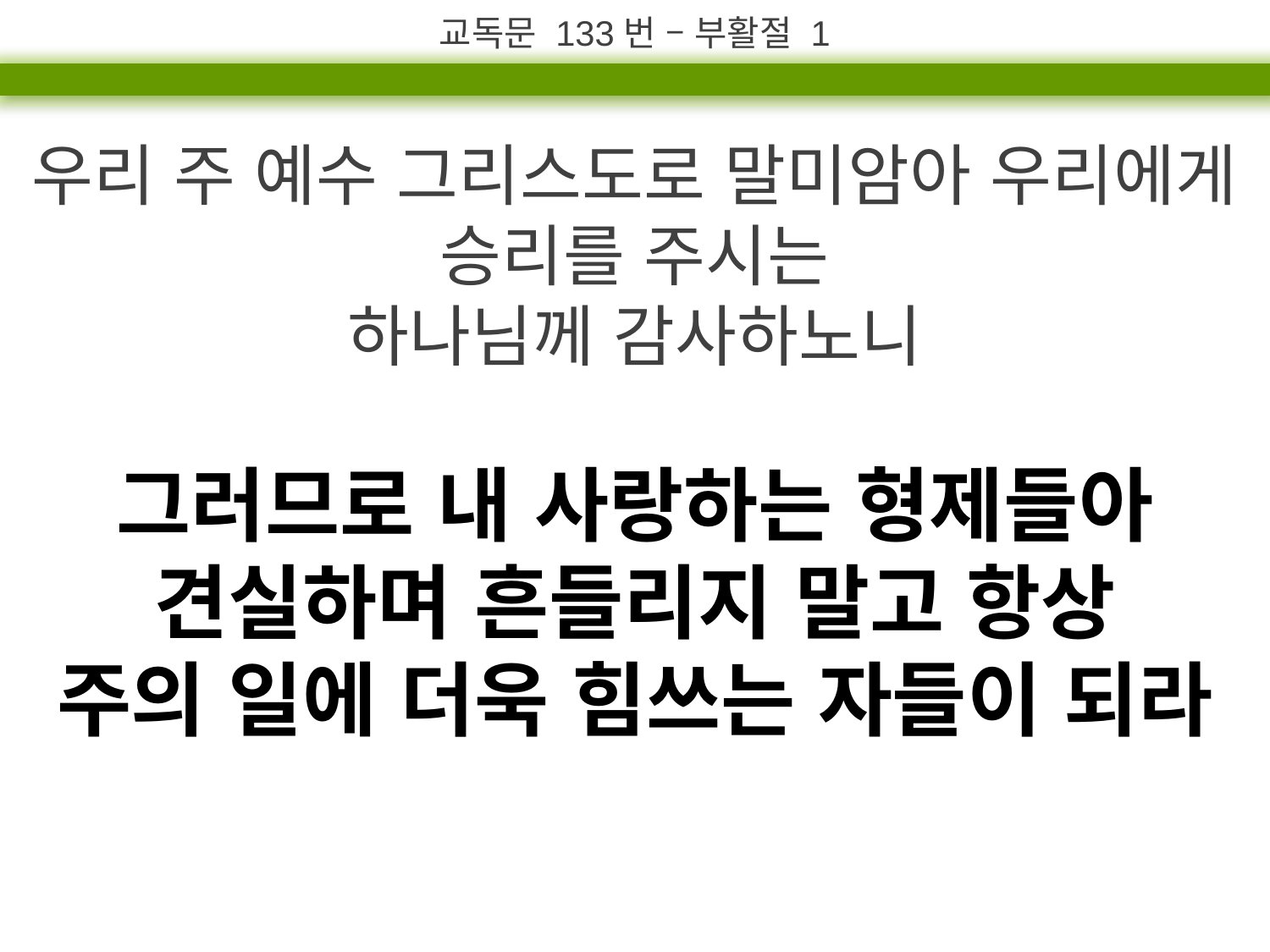

교독문 133번 – 부활절 1

우리 주 예수 그리스도로 말미암아 우리에게 승리를 주시는
하나님께 감사하노니
그러므로 내 사랑하는 형제들아
견실하며 흔들리지 말고 항상
주의 일에 더욱 힘쓰는 자들이 되라